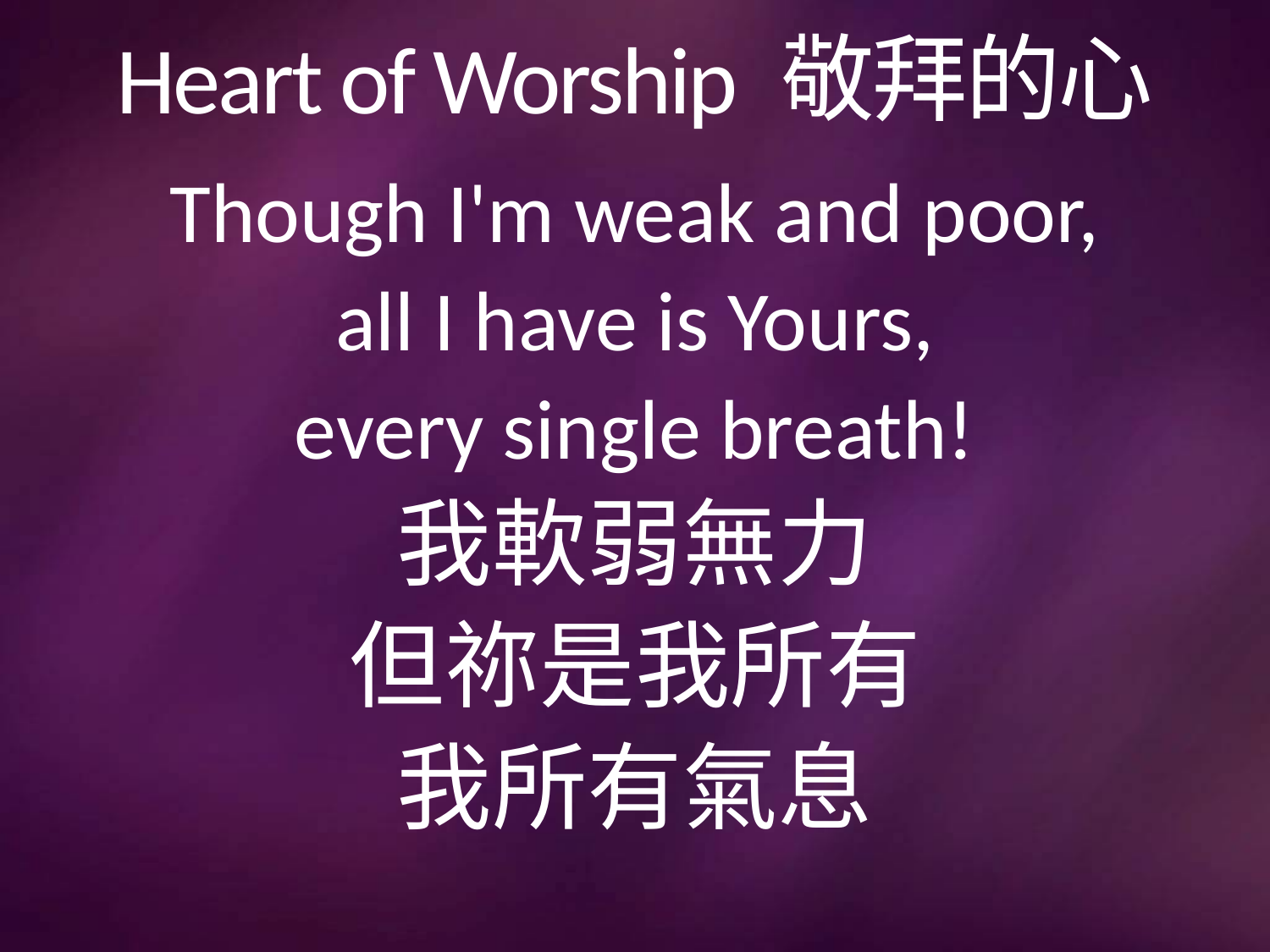

# Heart of Worship 敬拜的心
Though I'm weak and poor,
all I have is Yours,
every single breath!
我軟弱無力
但祢是我所有
我所有氣息